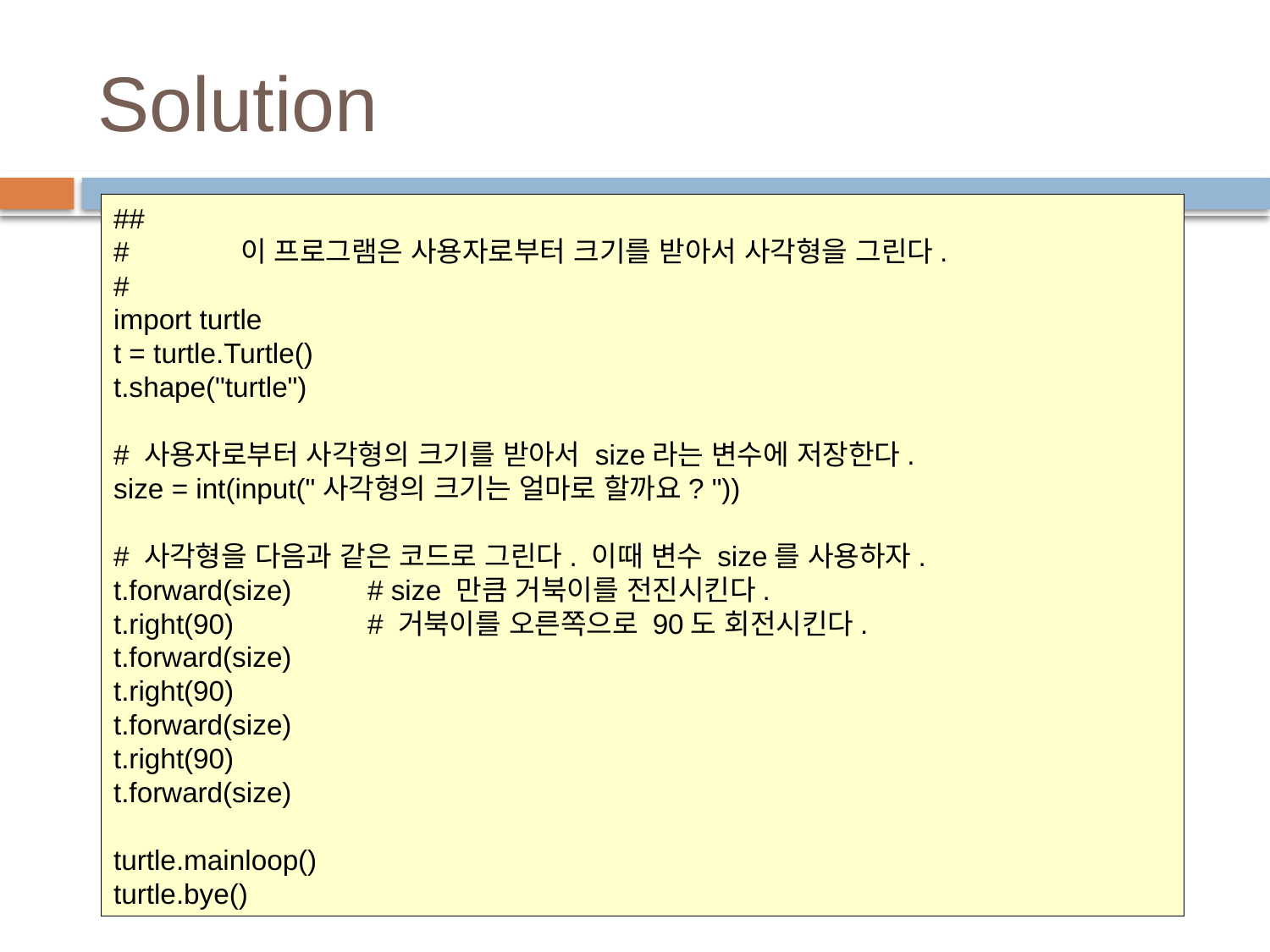

# Solution
##
#	이 프로그램은 사용자로부터 크기를 받아서 사각형을 그린다.
#
import turtle
t = turtle.Turtle()
t.shape("turtle")

# 사용자로부터 사각형의 크기를 받아서 size라는 변수에 저장한다.
size = int(input("사각형의 크기는 얼마로 할까요? "))

# 사각형을 다음과 같은 코드로 그린다. 이때 변수 size를 사용하자.
t.forward(size)	# size 만큼 거북이를 전진시킨다.
t.right(90)		# 거북이를 오른쪽으로 90도 회전시킨다.
t.forward(size)
t.right(90)
t.forward(size)
t.right(90)
t.forward(size)

turtle.mainloop()
turtle.bye()